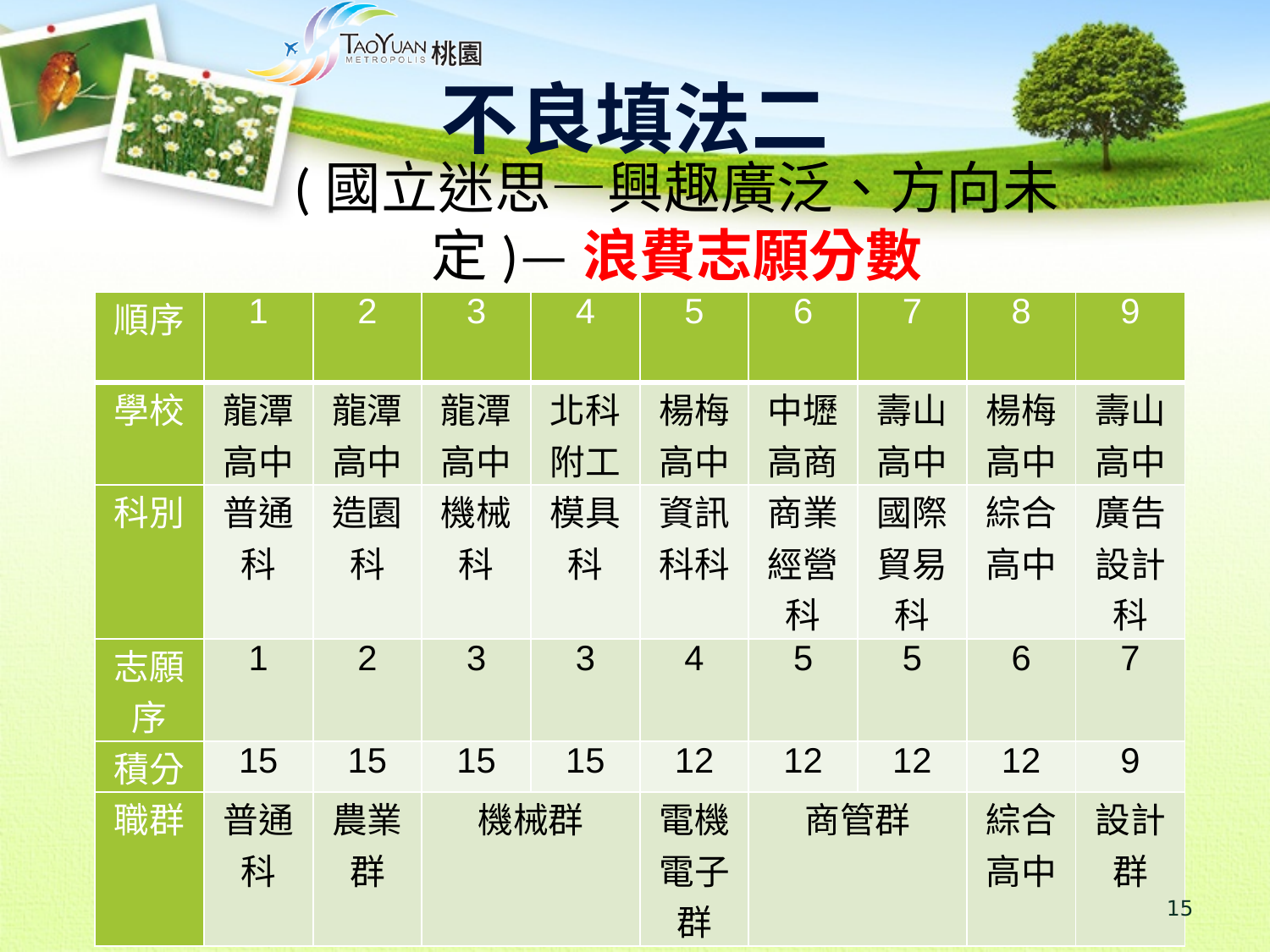

# 不良填法二
(國立迷思—興趣廣泛、方向未定)—浪費志願分數
| 順序 | 1 | 2 | 3 | 4 | 5 | 6 | 7 | 8 | 9 |
| --- | --- | --- | --- | --- | --- | --- | --- | --- | --- |
| 學校 | 龍潭高中 | 龍潭高中 | 龍潭高中 | 北科附工 | 楊梅高中 | 中壢高商 | 壽山高中 | 楊梅高中 | 壽山高中 |
| 科別 | 普通科 | 造園科 | 機械科 | 模具科 | 資訊科科 | 商業經營科 | 國際貿易科 | 綜合高中 | 廣告設計科 |
| 志願序 | 1 | 2 | 3 | 3 | 4 | 5 | 5 | 6 | 7 |
| 積分 | 15 | 15 | 15 | 15 | 12 | 12 | 12 | 12 | 9 |
| 職群 | 普通科 | 農業群 | 機械群 |  | 電機電子群 | 商管群 |  | 綜合高中 | 設計群 |
15